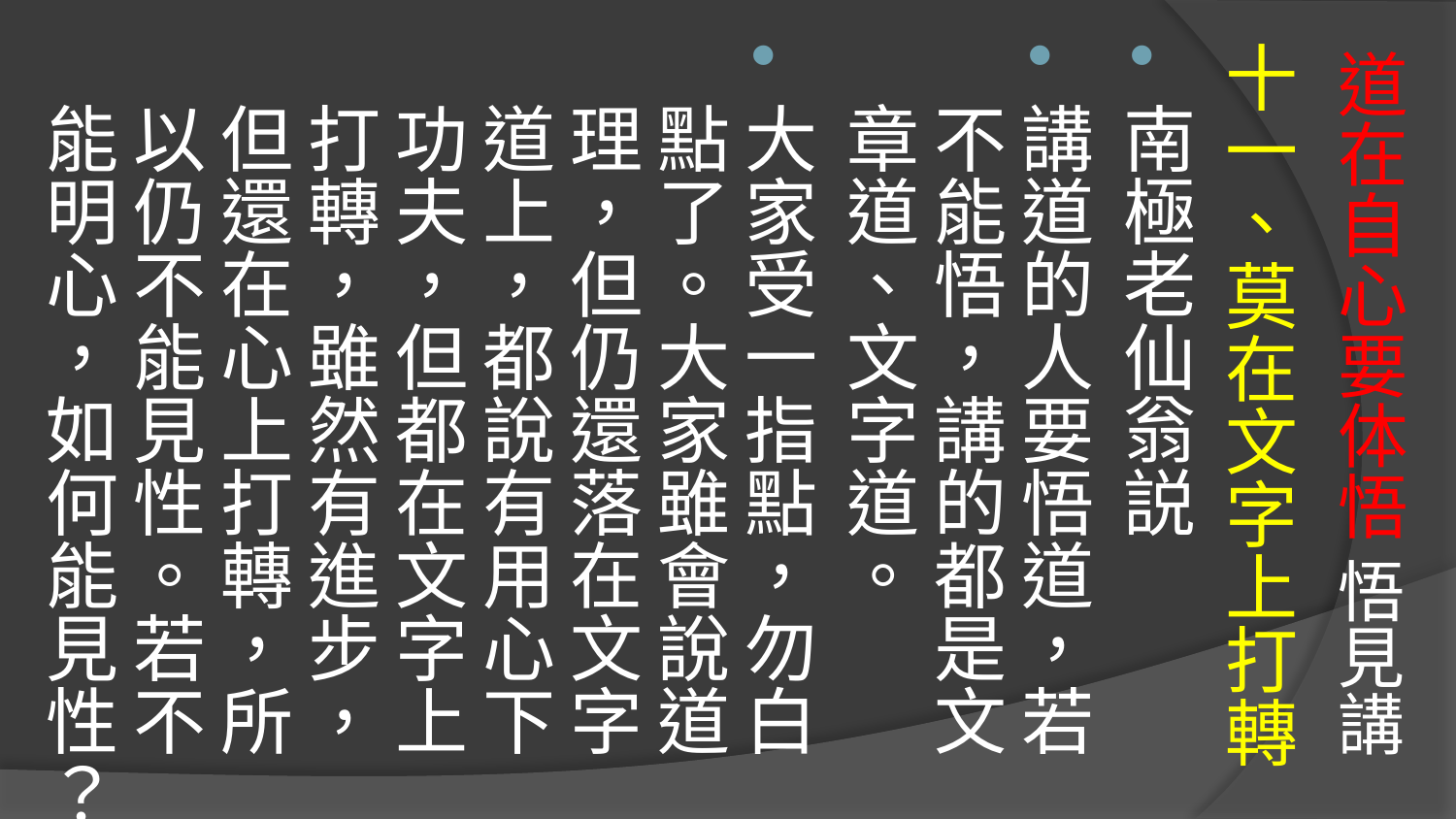

# 道在自心要体悟 悟見講
十一、莫在文字上打轉
南極老仙翁説
講道的人要悟道，若不能悟，講的都是文章道、文字道。
大家受一指點，勿白點了。大家雖會說道理，但仍還落在文字道上，都說有用心下功夫，但都在文字上打轉，雖然有進步，但還在心上打轉，所以仍不能見性。若不能明心，如何能見性？